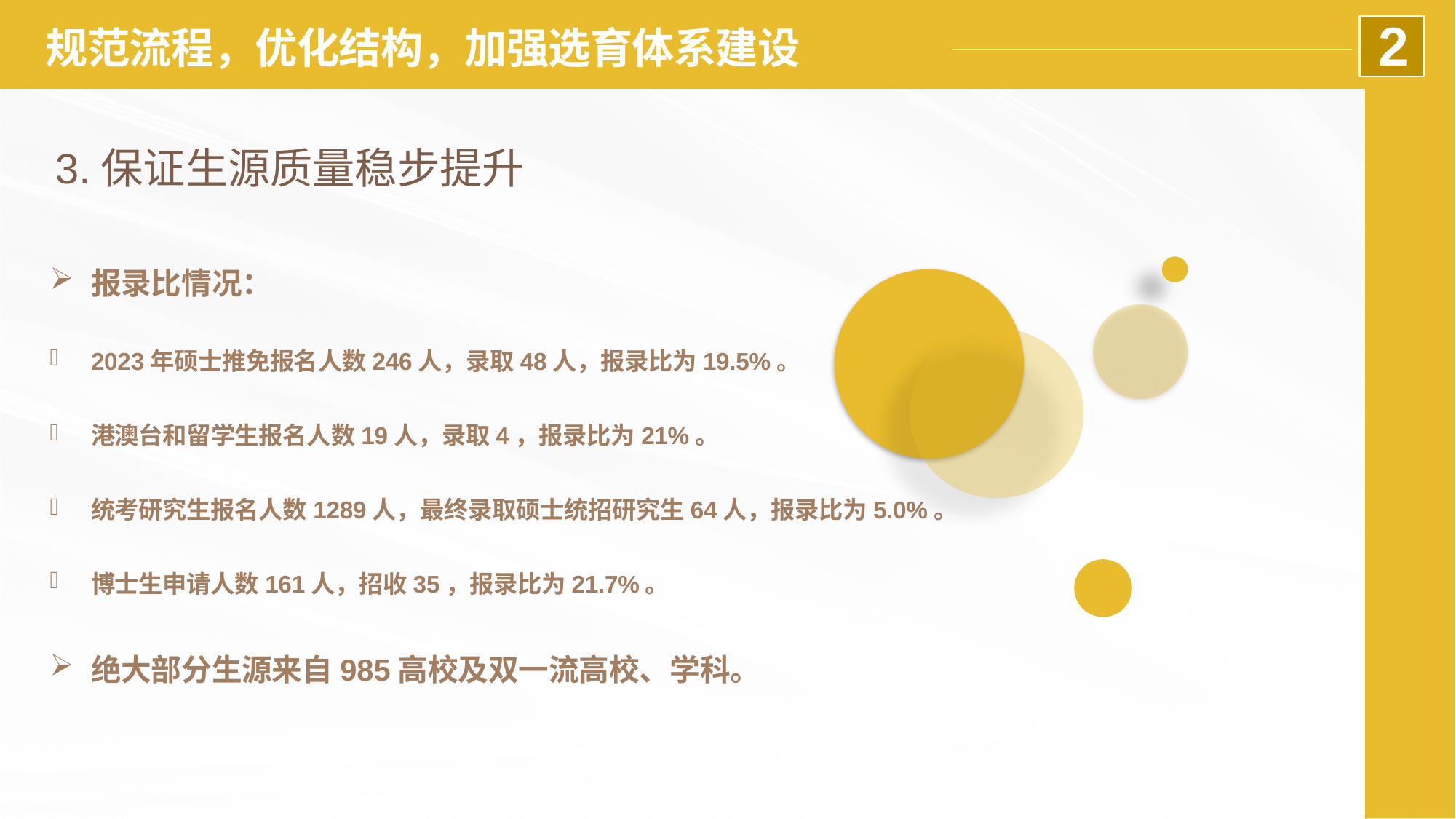

2
规范流程，优化结构，加强选育体系建设

3.保证生源质量稳步提升
报录比情况：
2023年硕士推免报名人数246人，录取48人，报录比为19.5%。
港澳台和留学生报名人数19人，录取4，报录比为21%。
统考研究生报名人数1289人，最终录取硕士统招研究生64人，报录比为5.0%。
博士生申请人数161人，招收35，报录比为21.7%。
绝大部分生源来自985高校及双一流高校、学科。